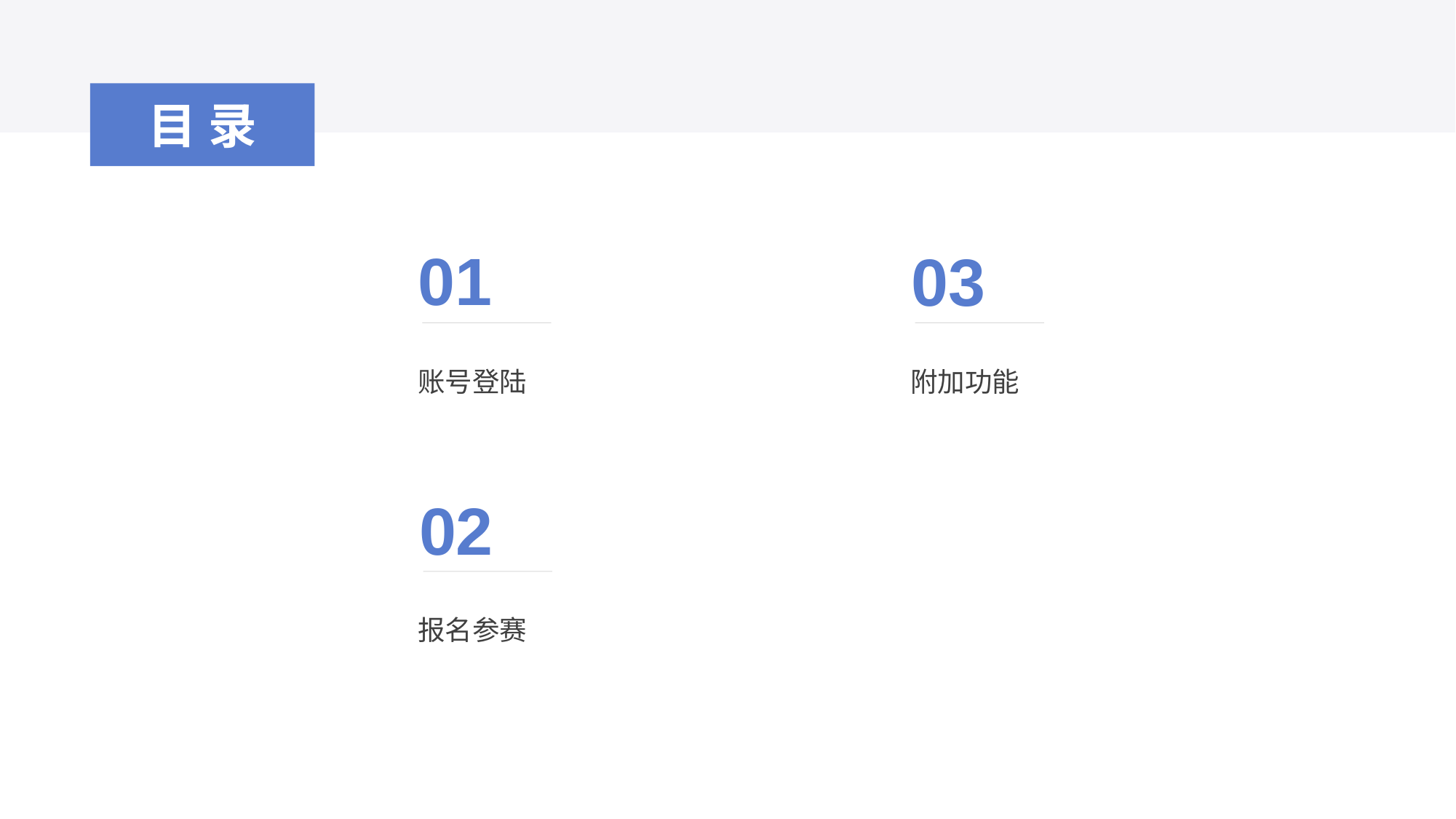

目录
01
03
账号登陆
附加功能
02
报名参赛